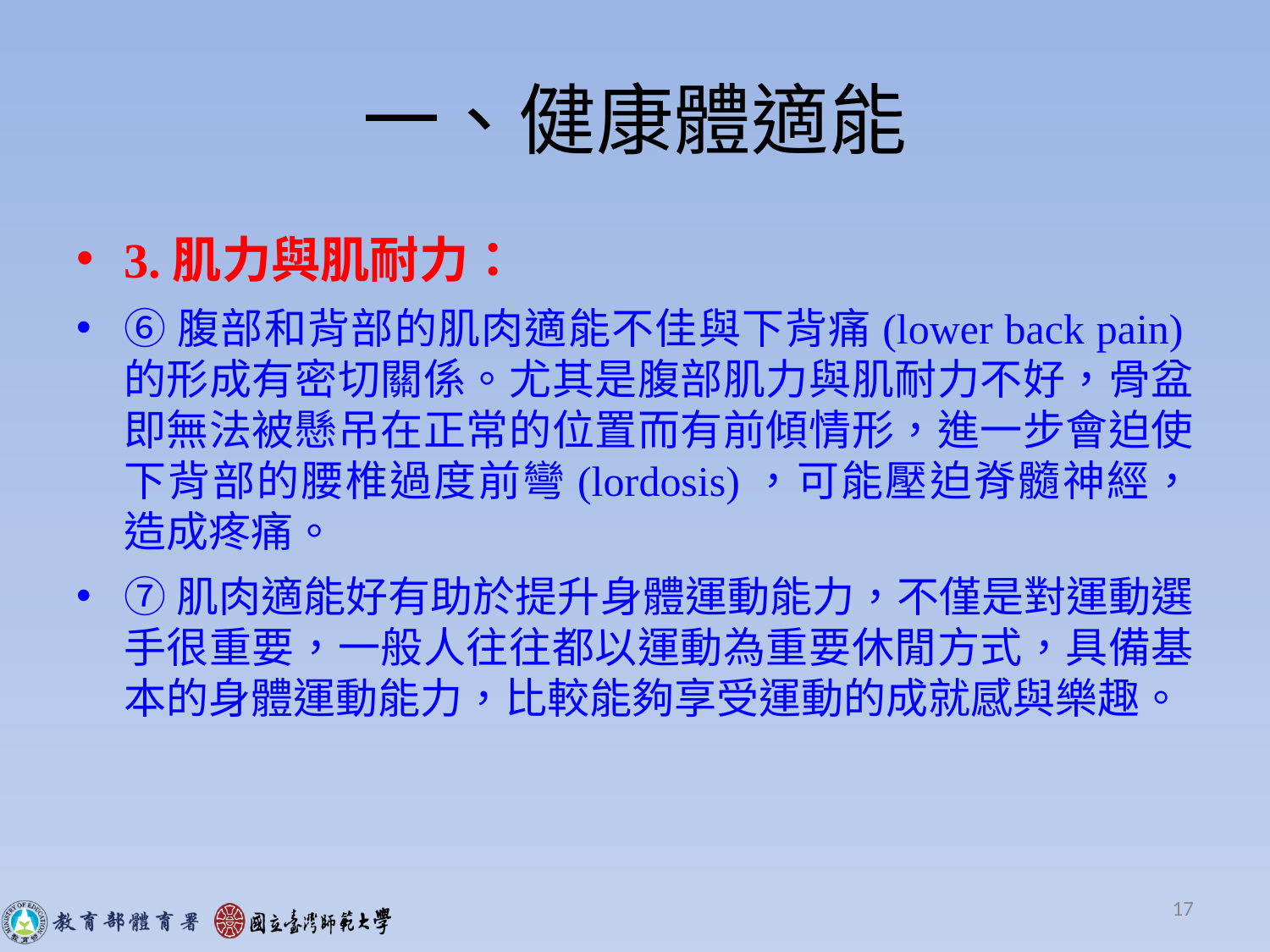

# 一、健康體適能
3.肌力與肌耐力：
⑥腹部和背部的肌肉適能不佳與下背痛(lower back pain)的形成有密切關係。尤其是腹部肌力與肌耐力不好，骨盆即無法被懸吊在正常的位置而有前傾情形，進一步會迫使下背部的腰椎過度前彎(lordosis)，可能壓迫脊髓神經，造成疼痛。
⑦肌肉適能好有助於提升身體運動能力，不僅是對運動選手很重要，一般人往往都以運動為重要休閒方式，具備基本的身體運動能力，比較能夠享受運動的成就感與樂趣。
17